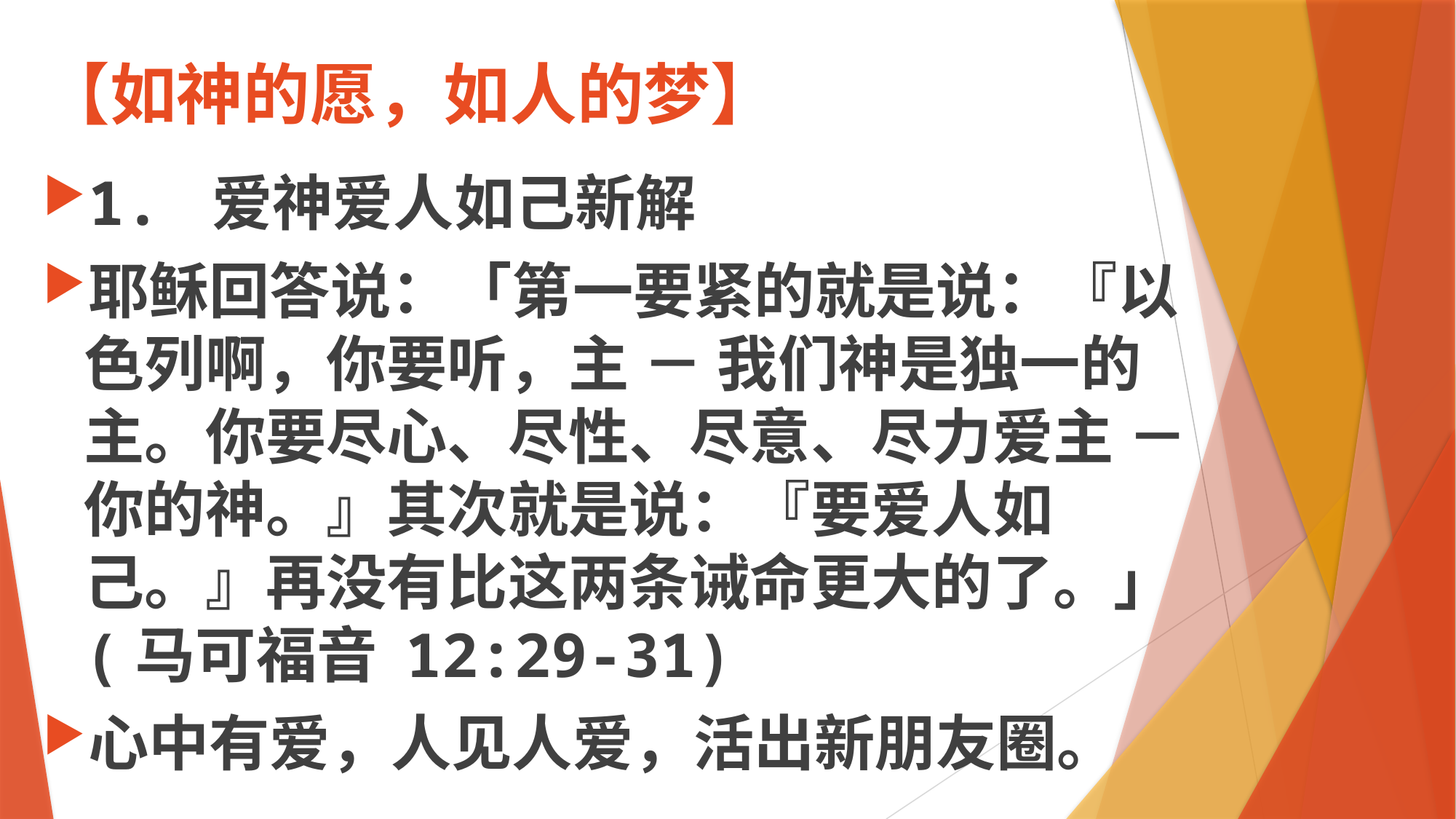

# 【如神的愿，如人的梦】
1. 爱神爱人如己新解
耶稣回答说：「第一要紧的就是说：『以色列啊，你要听，主 － 我们神是独一的主。你要尽心、尽性、尽意、尽力爱主 － 你的神。』其次就是说：『要爱人如己。』再没有比这两条诫命更大的了。」 (马可福音 12:29-31)
心中有爱，人见人爱，活出新朋友圈。